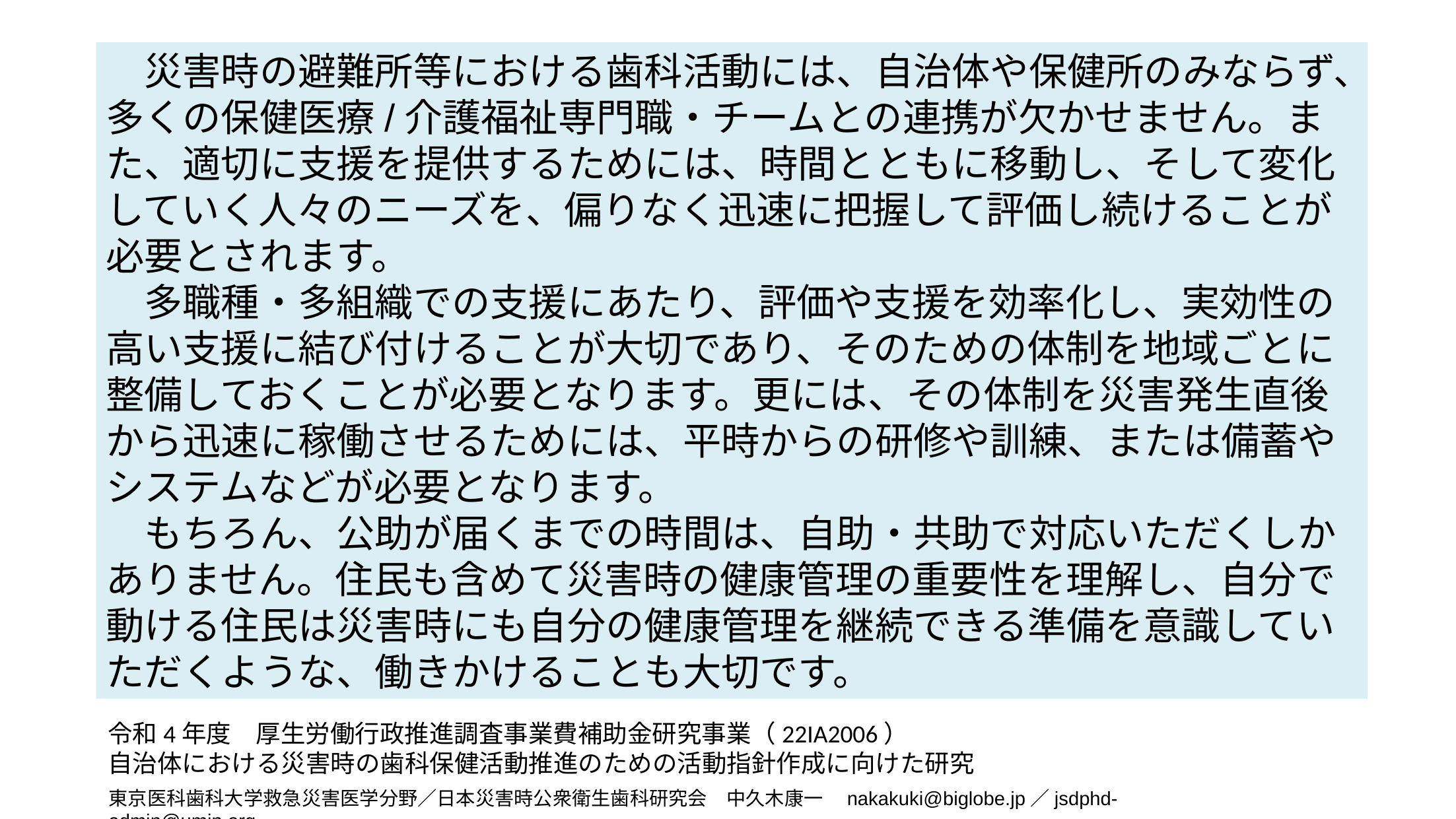

災害時の避難所等における歯科活動には、自治体や保健所のみならず、多くの保健医療/介護福祉専門職・チームとの連携が欠かせません。また、適切に支援を提供するためには、時間とともに移動し、そして変化していく人々のニーズを、偏りなく迅速に把握して評価し続けることが必要とされます。
　多職種・多組織での支援にあたり、評価や支援を効率化し、実効性の高い支援に結び付けることが大切であり、そのための体制を地域ごとに整備しておくことが必要となります。更には、その体制を災害発生直後から迅速に稼働させるためには、平時からの研修や訓練、または備蓄やシステムなどが必要となります。
　もちろん、公助が届くまでの時間は、自助・共助で対応いただくしかありません。住民も含めて災害時の健康管理の重要性を理解し、自分で動ける住民は災害時にも自分の健康管理を継続できる準備を意識していただくような、働きかけることも大切です。
令和4年度　厚生労働行政推進調査事業費補助金研究事業（22IA2006）
自治体における災害時の歯科保健活動推進のための活動指針作成に向けた研究
東京医科歯科大学救急災害医学分野／日本災害時公衆衛生歯科研究会　中久木康一　nakakuki@biglobe.jp／jsdphd-admin@umin.org